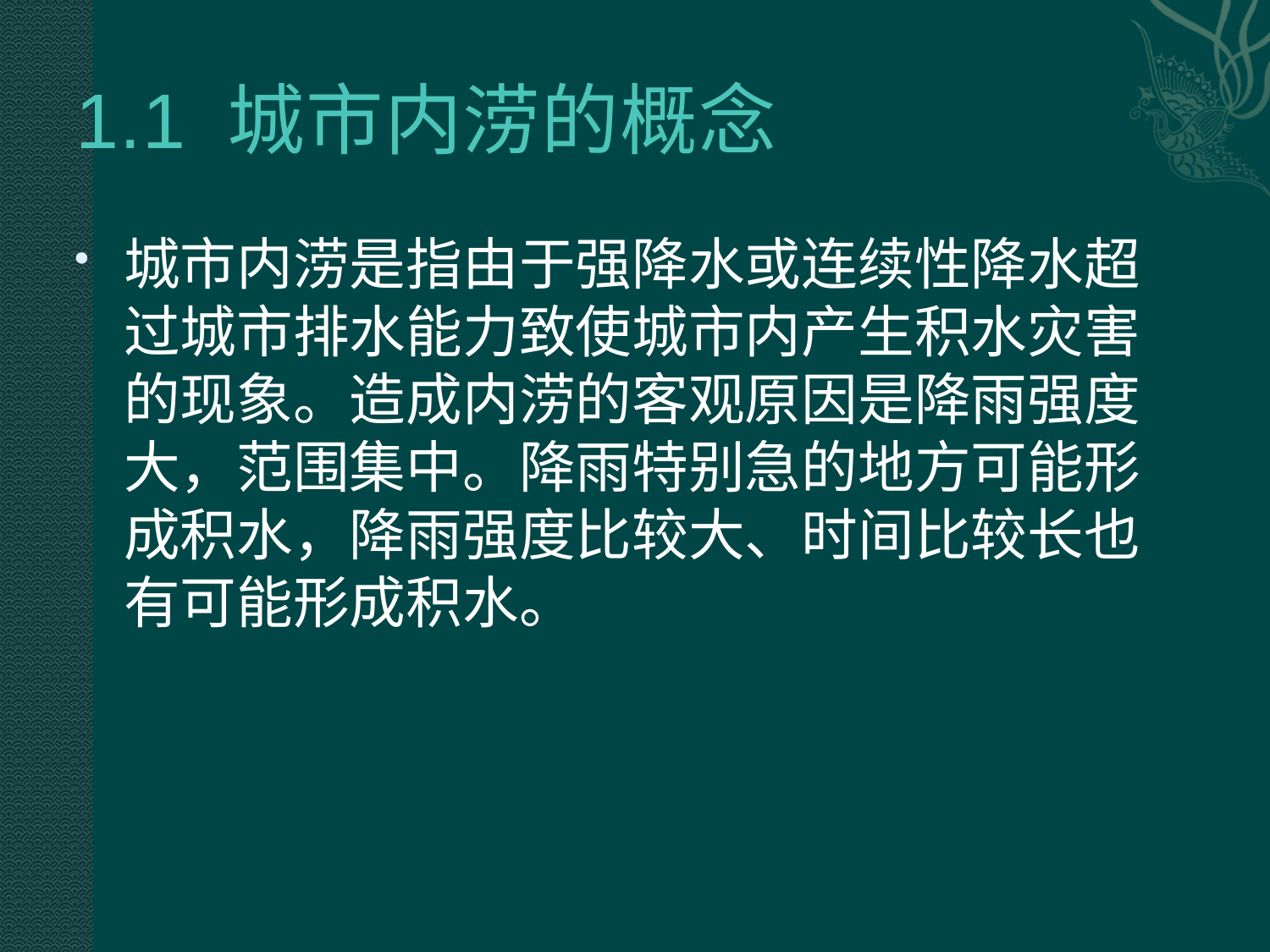

# 1.1 城市内涝的概念
城市内涝是指由于强降水或连续性降水超 过城市排水能力致使城市内产生积水灾害 的现象。造成内涝的客观原因是降雨强度 大，范围集中。降雨特别急的地方可能形 成积水，降雨强度比较大、时间比较长也 有可能形成积水。